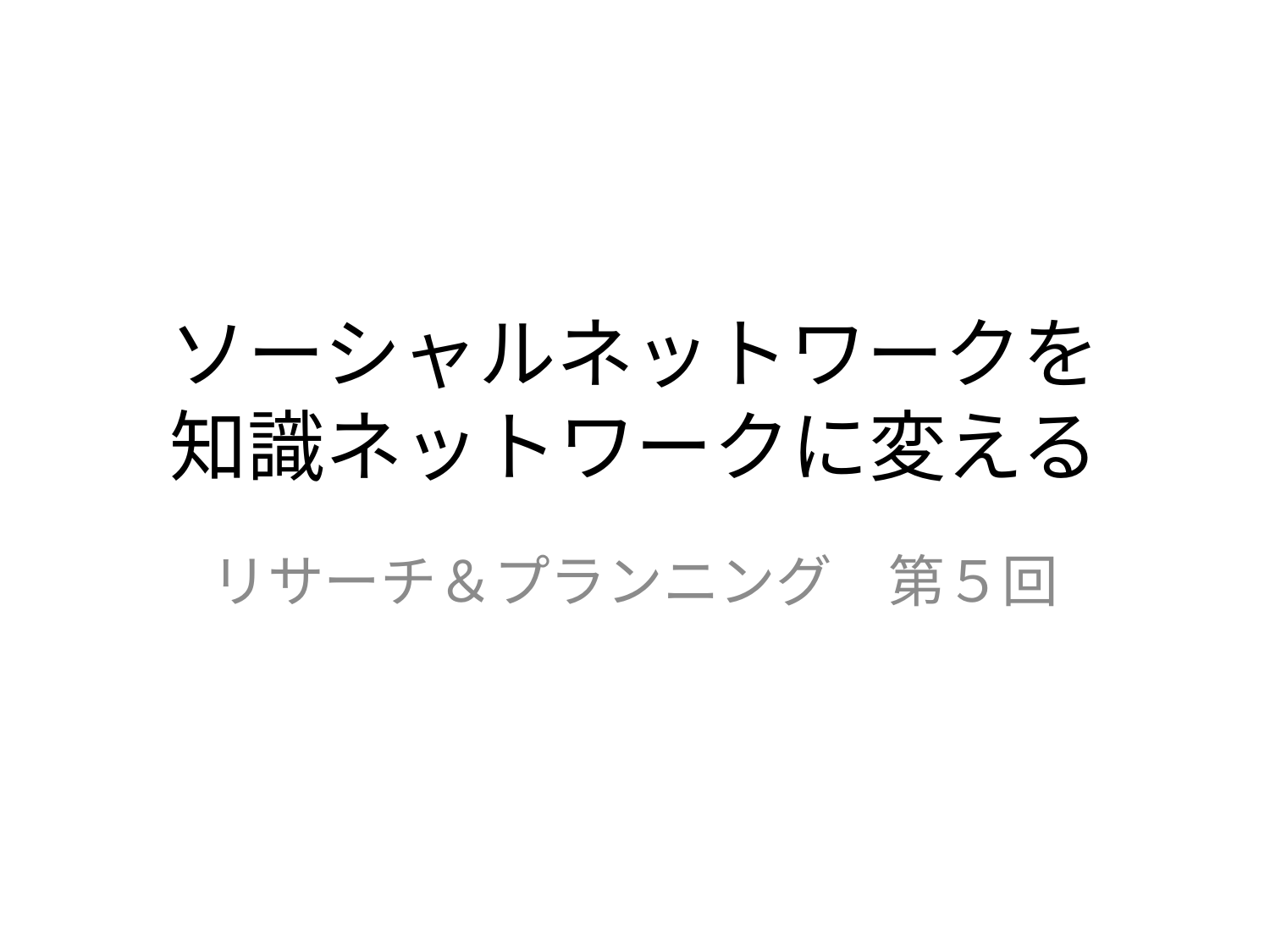

# ソーシャルネットワークを 知識ネットワークに変える
リサーチ＆プランニング　第５回